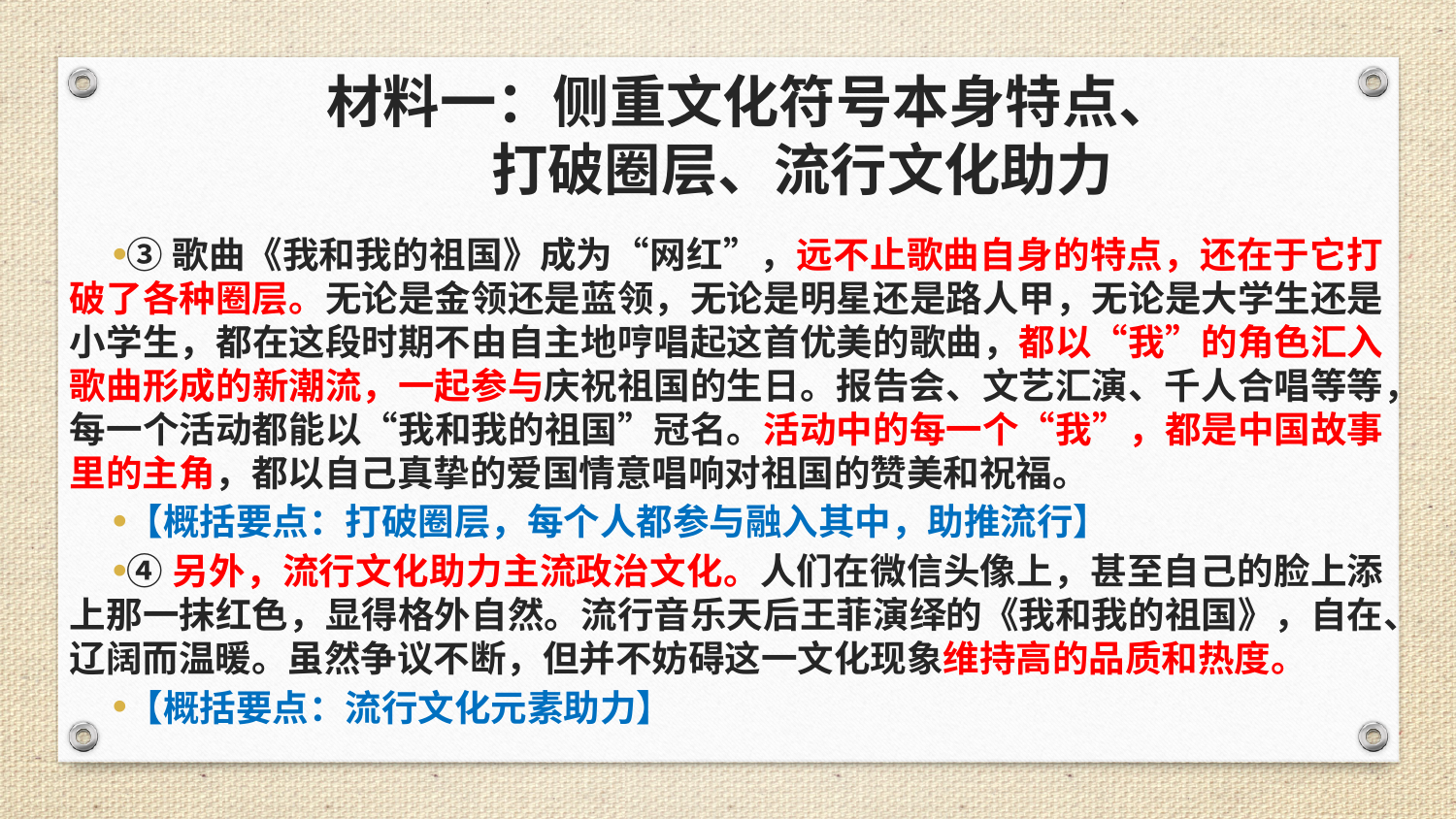

# 材料一：侧重文化符号本身特点、 打破圈层、流行文化助力
③歌曲《我和我的祖国》成为“网红”，远不止歌曲自身的特点，还在于它打破了各种圈层。无论是金领还是蓝领，无论是明星还是路人甲，无论是大学生还是小学生，都在这段时期不由自主地哼唱起这首优美的歌曲，都以“我”的角色汇入歌曲形成的新潮流，一起参与庆祝祖国的生日。报告会、文艺汇演、千人合唱等等，每一个活动都能以“我和我的祖国”冠名。活动中的每一个“我”，都是中国故事里的主角，都以自己真挚的爱国情意唱响对祖国的赞美和祝福。
【概括要点：打破圈层，每个人都参与融入其中，助推流行】
④另外，流行文化助力主流政治文化。人们在微信头像上，甚至自己的脸上添上那一抹红色，显得格外自然。流行音乐天后王菲演绎的《我和我的祖国》，自在、辽阔而温暖。虽然争议不断，但并不妨碍这一文化现象维持高的品质和热度。
【概括要点：流行文化元素助力】